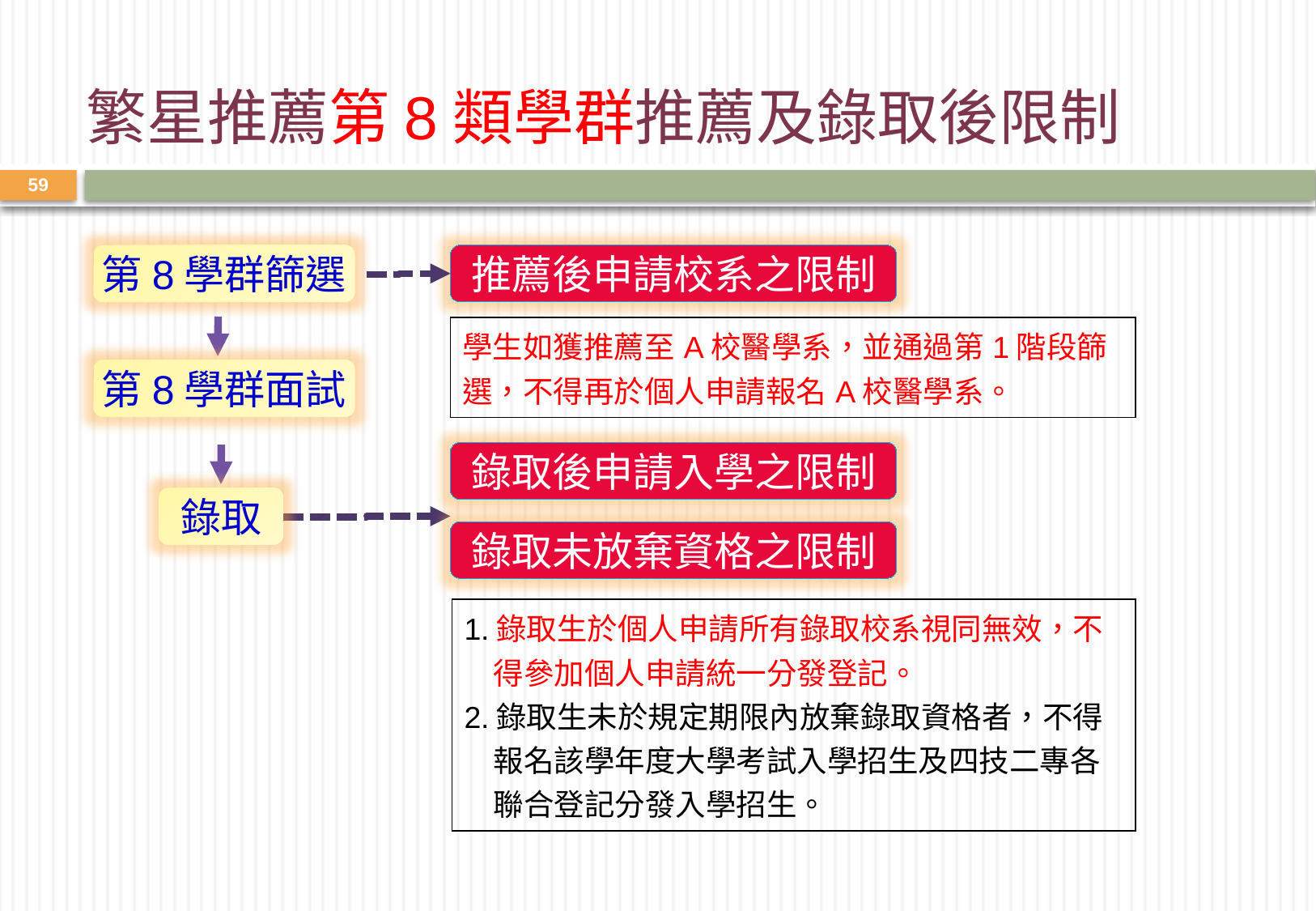

繁星推薦第8類學群推薦及錄取後限制
59
第8學群篩選
推薦後申請校系之限制
| 學生如獲推薦至A校醫學系，並通過第1階段篩選，不得再於個人申請報名A校醫學系。 |
| --- |
第8學群面試
錄取後申請入學之限制
錄取
錄取未放棄資格之限制
| 1.錄取生於個人申請所有錄取校系視同無效，不 得參加個人申請統一分發登記。 2.錄取生未於規定期限內放棄錄取資格者，不得 報名該學年度大學考試入學招生及四技二專各 聯合登記分發入學招生。 |
| --- |